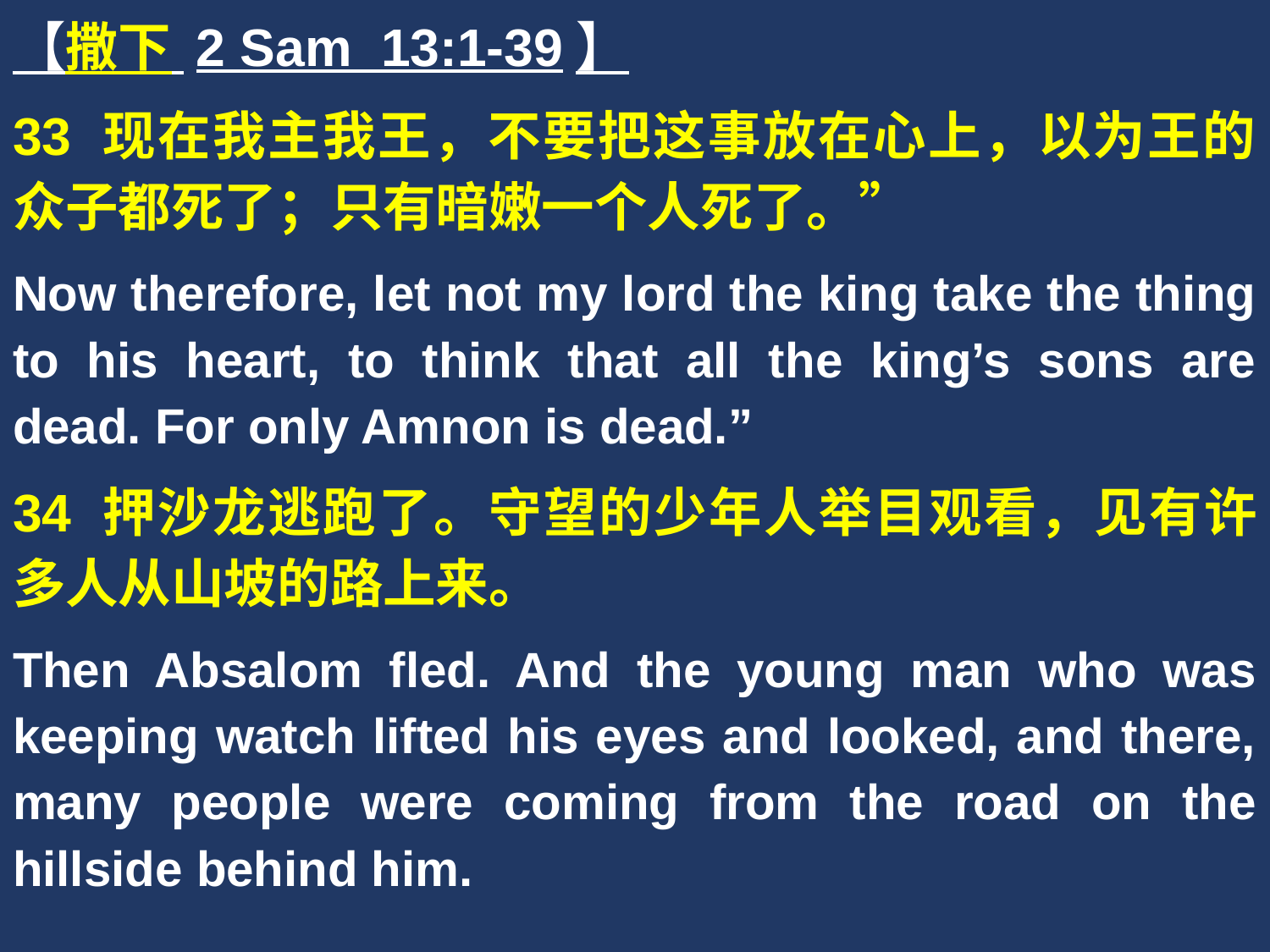

【撒下 2 Sam  13:1-39】
33 现在我主我王，不要把这事放在心上，以为王的众子都死了；只有暗嫩一个人死了。”
Now therefore, let not my lord the king take the thing to his heart, to think that all the king’s sons are dead. For only Amnon is dead.”
34 押沙龙逃跑了。守望的少年人举目观看，见有许多人从山坡的路上来。
Then Absalom fled. And the young man who was keeping watch lifted his eyes and looked, and there, many people were coming from the road on the hillside behind him.